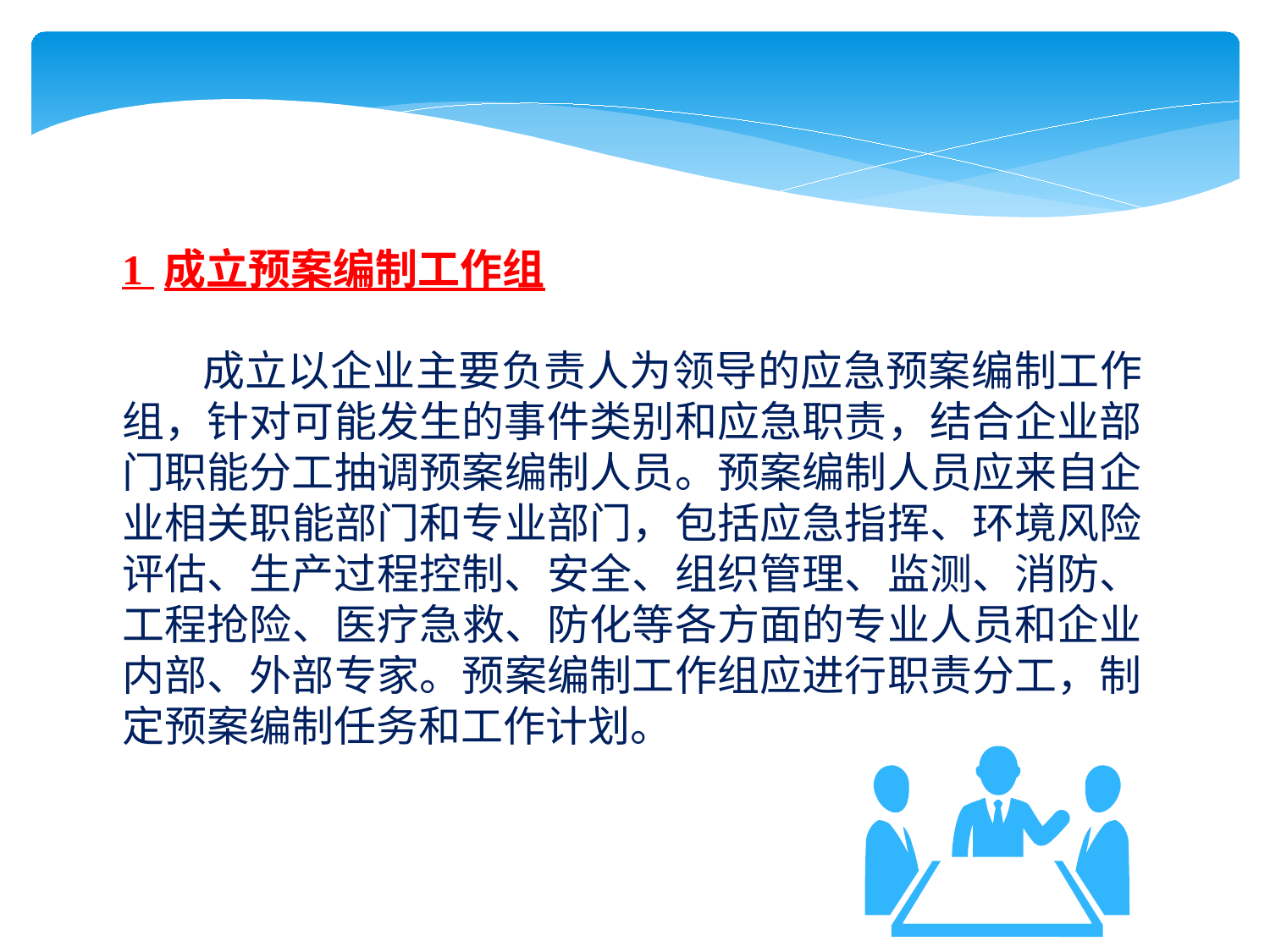

1 成立预案编制工作组

       成立以企业主要负责人为领导的应急预案编制工作组，针对可能发生的事件类别和应急职责，结合企业部门职能分工抽调预案编制人员。预案编制人员应来自企业相关职能部门和专业部门，包括应急指挥、环境风险评估、生产过程控制、安全、组织管理、监测、消防、工程抢险、医疗急救、防化等各方面的专业人员和企业内部、外部专家。预案编制工作组应进行职责分工，制定预案编制任务和工作计划。

51